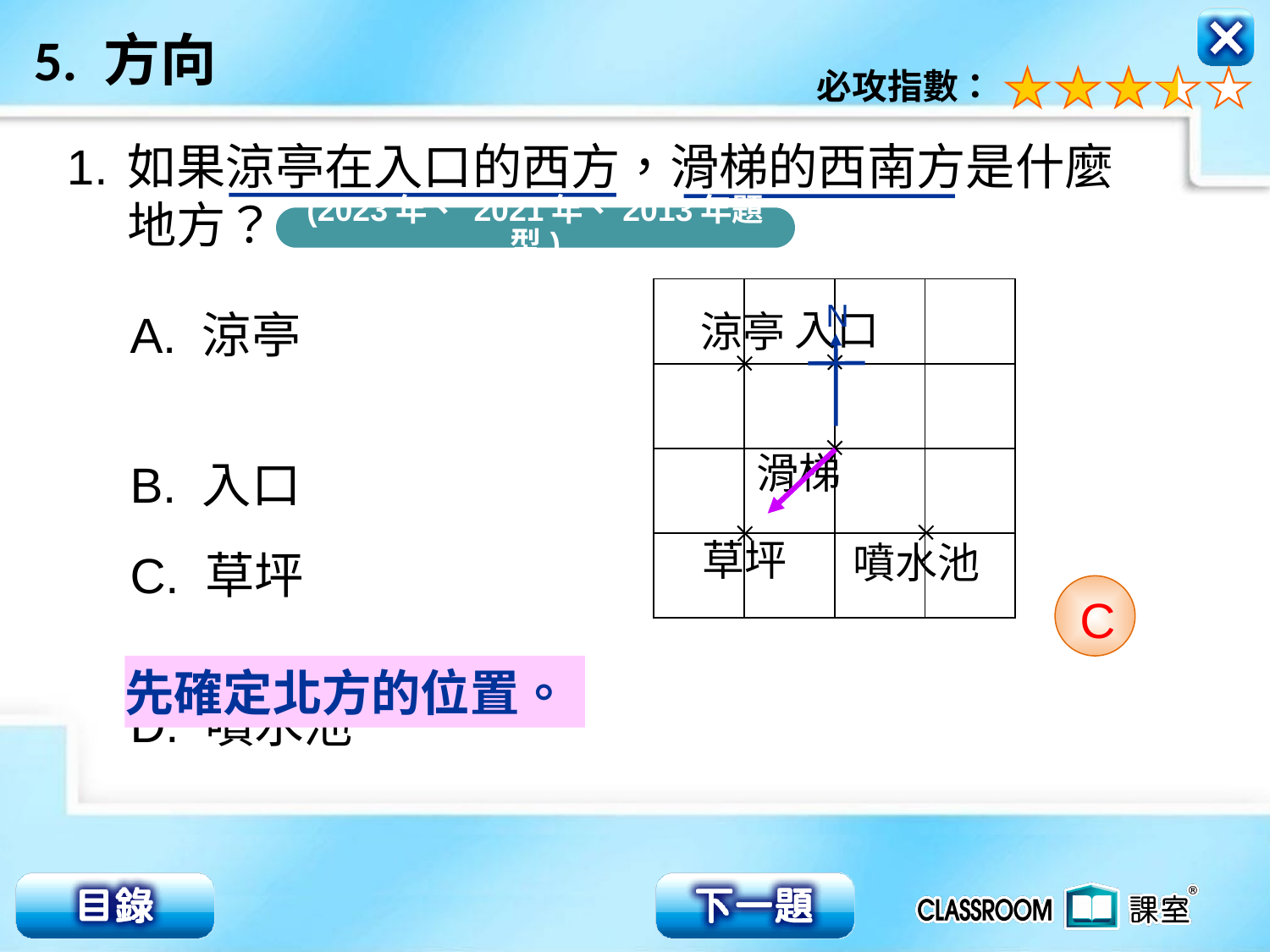

如果涼亭在入口的西方，滑梯的西南方是什麼
地方？
1.

(2023年、 2021年、2013年題型)
|  |  |  |  |
| --- | --- | --- | --- |
|  |  |  |  |
|  |  |  |  |
|  |  |  |  |
 A. 涼亭
 B. 入口
 C. 草坪
 D. 噴水池
N

入口
涼亭

滑梯

草坪
　噴水池

C
先確定北方的位置。